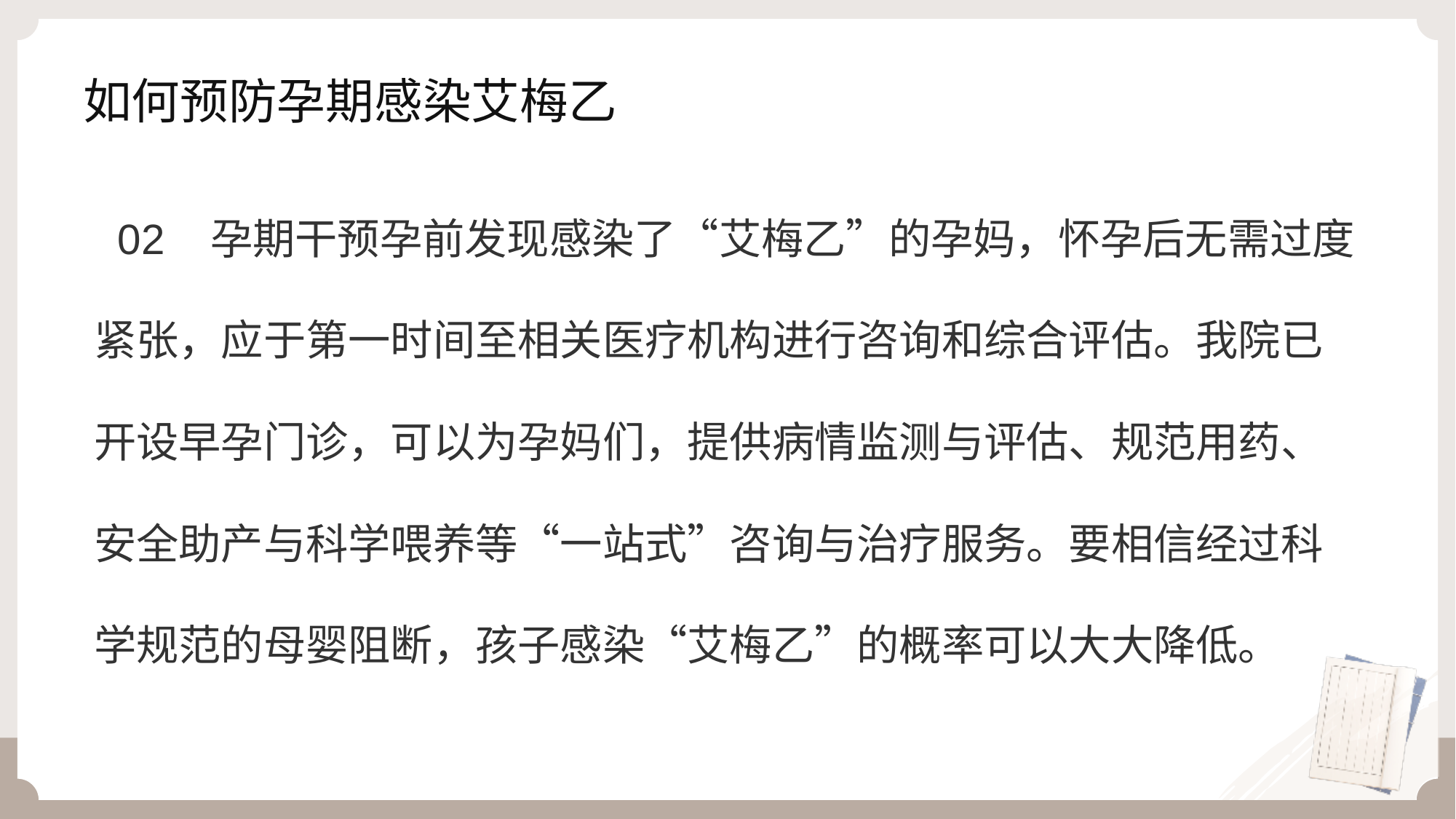

# 如何预防孕期感染艾梅乙
  02   孕期干预孕前发现感染了“艾梅乙”的孕妈，怀孕后无需过度紧张，应于第一时间至相关医疗机构进行咨询和综合评估。我院已开设早孕门诊，可以为孕妈们，提供病情监测与评估、规范用药、安全助产与科学喂养等“一站式”咨询与治疗服务。要相信经过科学规范的母婴阻断，孩子感染“艾梅乙”的概率可以大大降低。